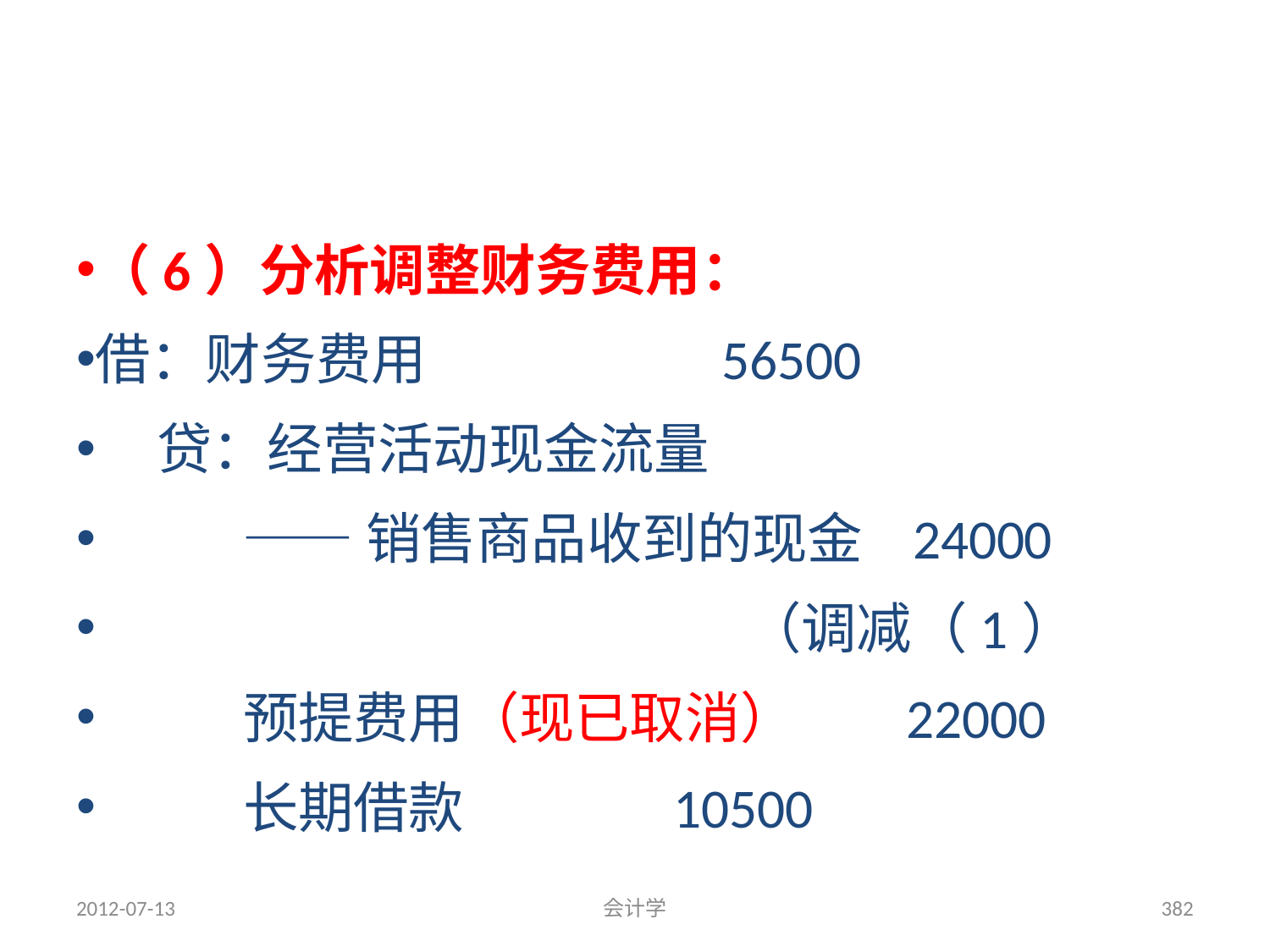

（6）分析调整财务费用：
借：财务费用                       56500
    贷：经营活动现金流量
            ——销售商品收到的现金   24000
                                                    （调减（1）
           预提费用（现已取消）        22000
           长期借款                10500

2012-07-13
会计学
382